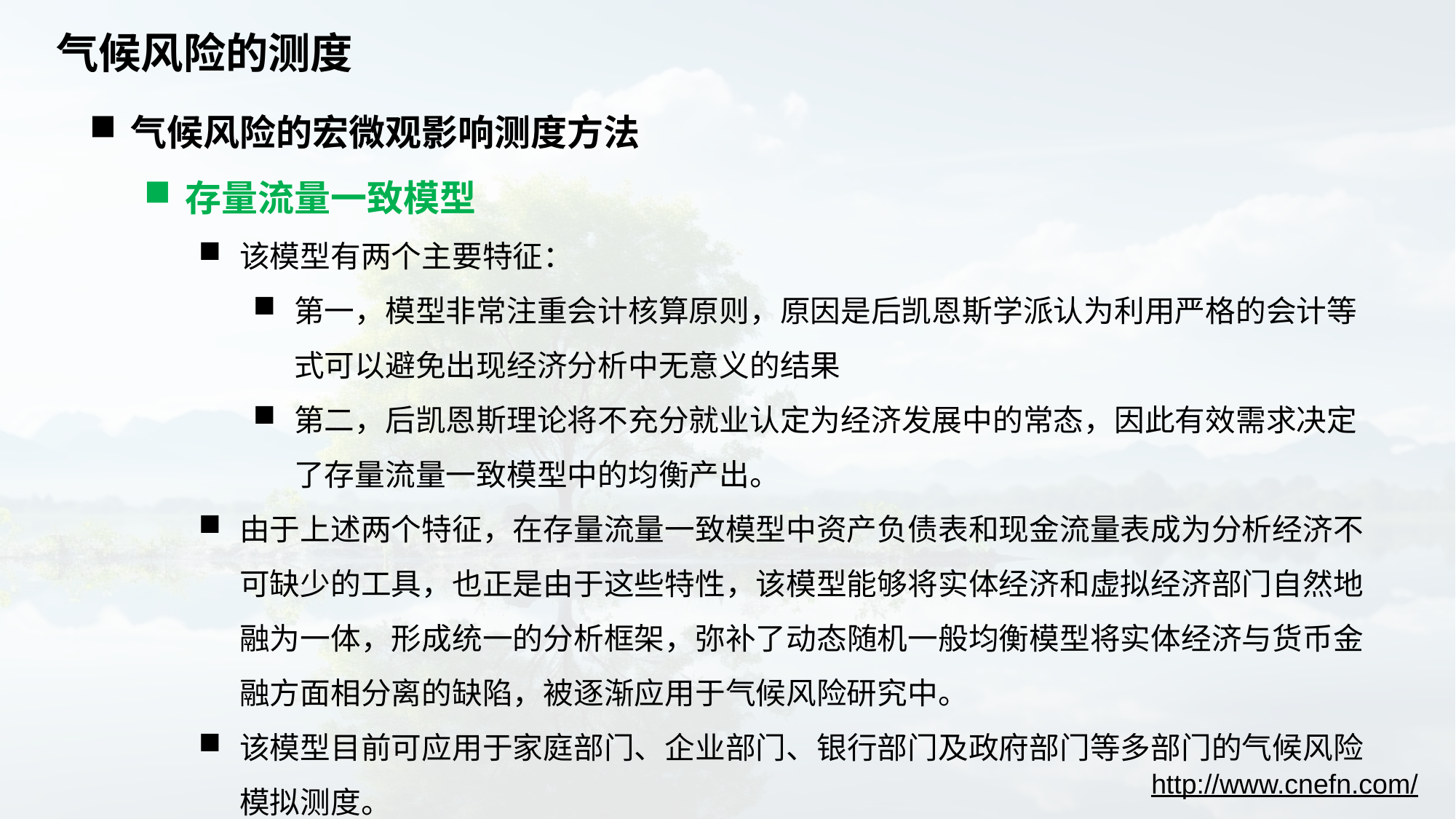

# 气候风险的测度
气候风险的宏微观影响测度方法
存量流量一致模型
该模型有两个主要特征：
第一，模型非常注重会计核算原则，原因是后凯恩斯学派认为利用严格的会计等式可以避免出现经济分析中无意义的结果
第二，后凯恩斯理论将不充分就业认定为经济发展中的常态，因此有效需求决定了存量流量一致模型中的均衡产出。
由于上述两个特征，在存量流量一致模型中资产负债表和现金流量表成为分析经济不可缺少的工具，也正是由于这些特性，该模型能够将实体经济和虚拟经济部门自然地融为一体，形成统一的分析框架，弥补了动态随机一般均衡模型将实体经济与货币金融方面相分离的缺陷，被逐渐应用于气候风险研究中。
该模型目前可应用于家庭部门、企业部门、银行部门及政府部门等多部门的气候风险模拟测度。